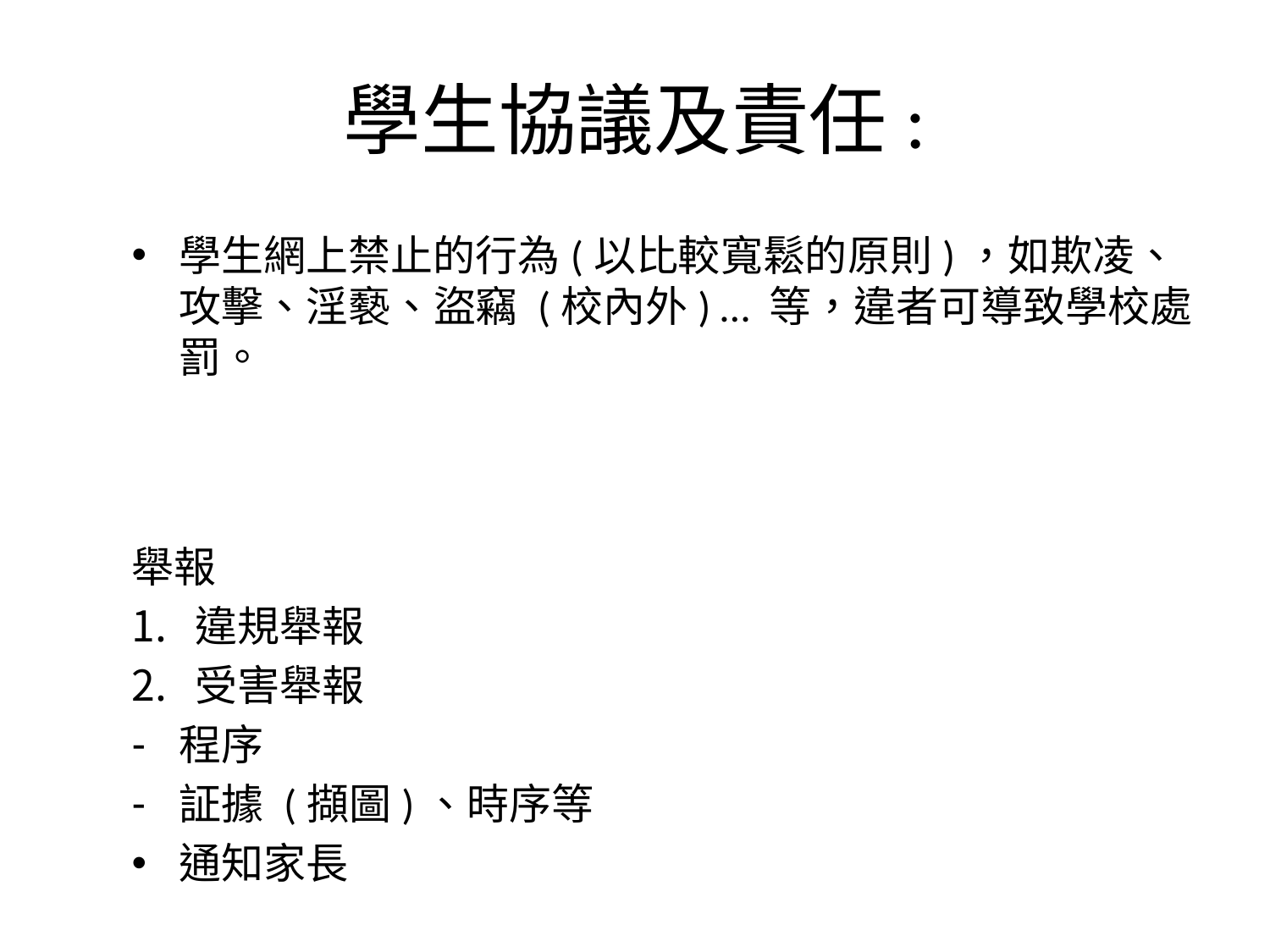

# 學生協議及責任:
學生網上禁止的行為(以比較寬鬆的原則)，如欺凌、攻擊、淫褻、盜竊 (校內外) … 等，違者可導致學校處罰。

舉報
違規舉報
受害舉報
程序
証據 (擷圖)、時序等
通知家長